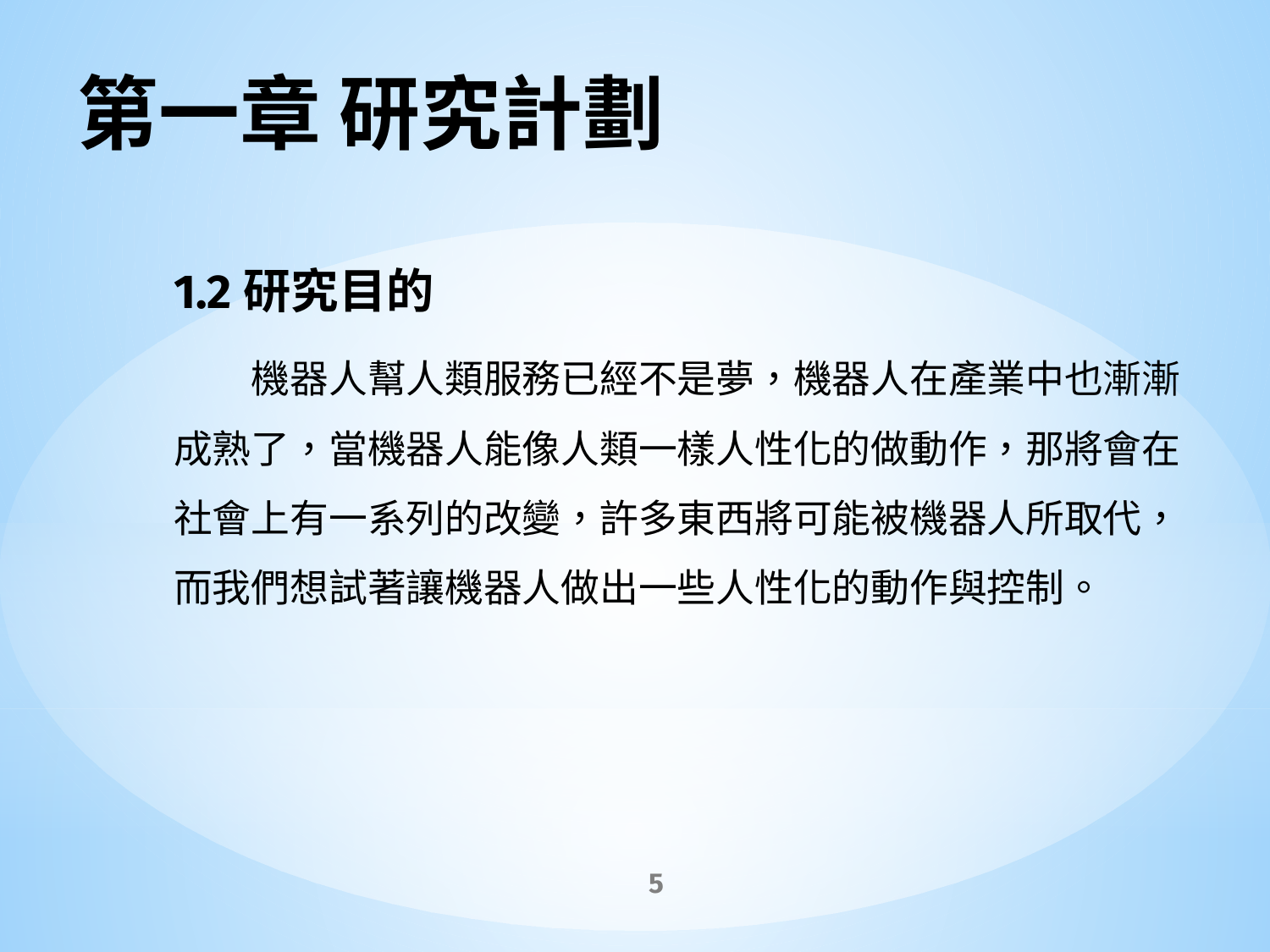

# 第一章 研究計劃
1.2研究目的
　　機器人幫人類服務已經不是夢，機器人在產業中也漸漸成熟了，當機器人能像人類一樣人性化的做動作，那將會在社會上有一系列的改變，許多東西將可能被機器人所取代，而我們想試著讓機器人做出一些人性化的動作與控制。
5